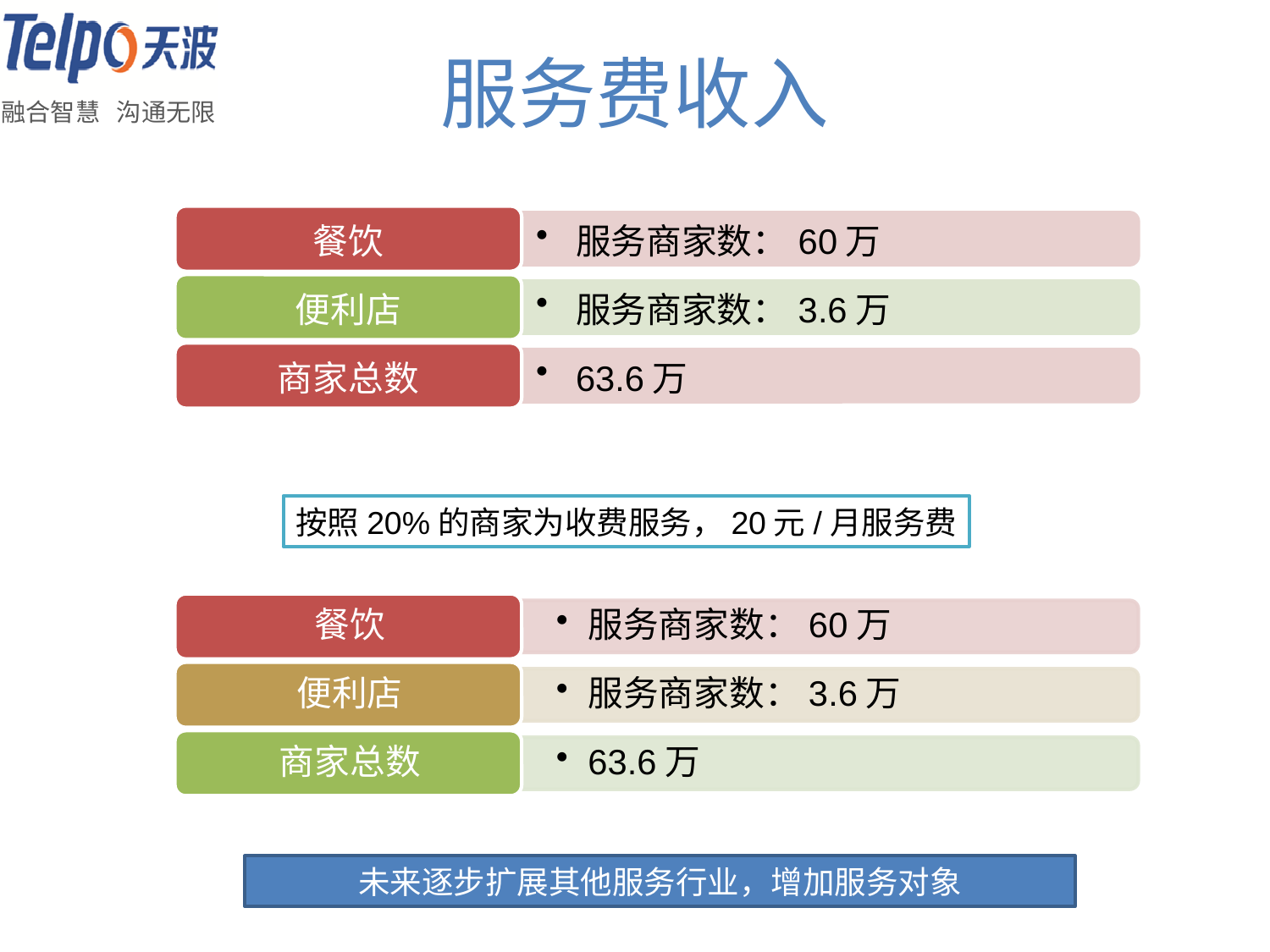

服务费收入
餐饮
服务商家数：60万
便利店
服务商家数：3.6万
商家总数
63.6万
按照20%的商家为收费服务，20元/月服务费
服务商家数：60万
餐饮
服务商家数：3.6万
便利店
63.6万
商家总数
未来逐步扩展其他服务行业，增加服务对象